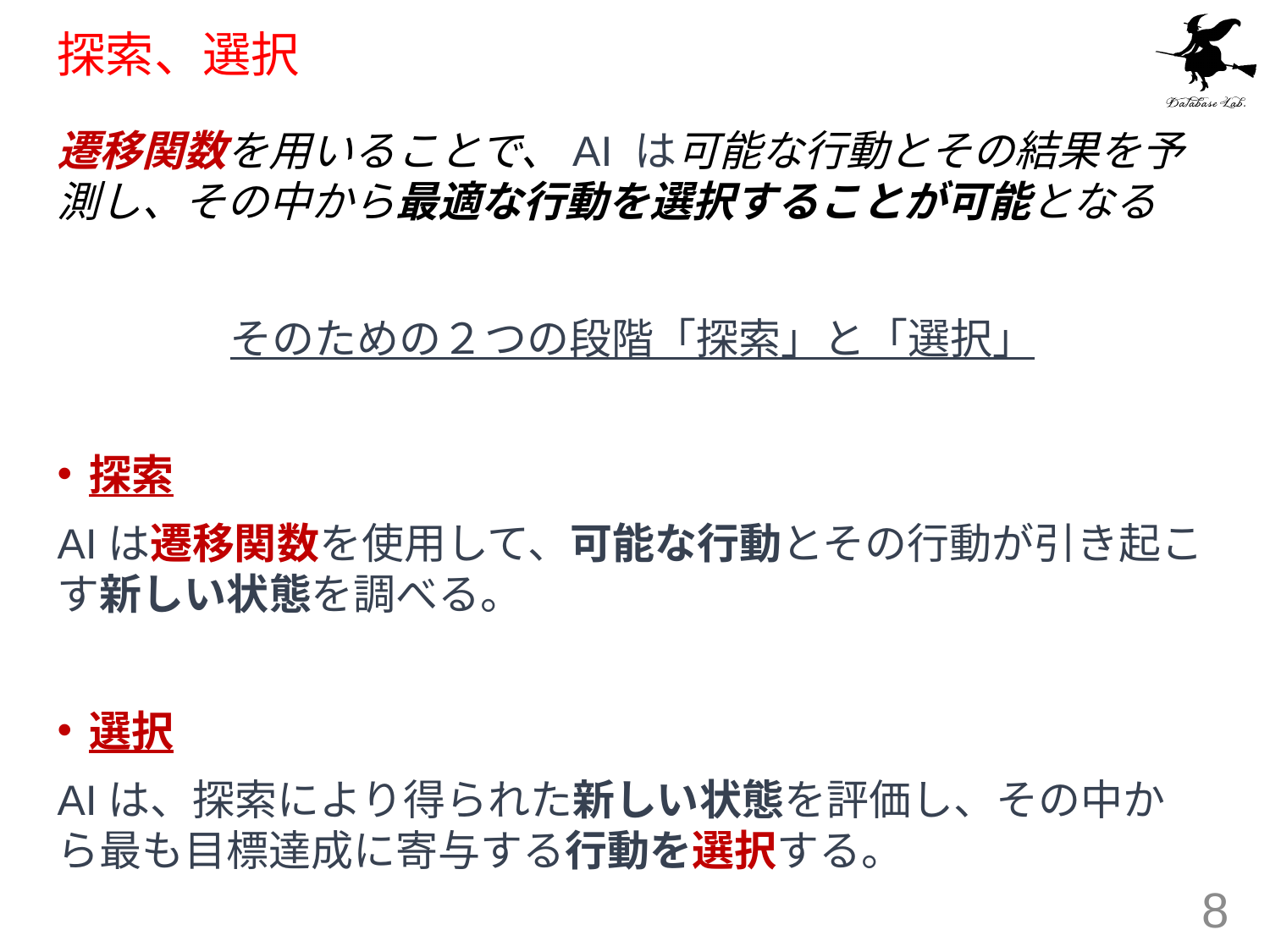

# 探索、選択
遷移関数を用いることで、AI は可能な行動とその結果を予測し、その中から最適な行動を選択することが可能となる

そのための２つの段階「探索」と「選択」

探索
AIは遷移関数を使用して、可能な行動とその行動が引き起こす新しい状態を調べる。

選択
AIは、探索により得られた新しい状態を評価し、その中から最も目標達成に寄与する行動を選択する。

8